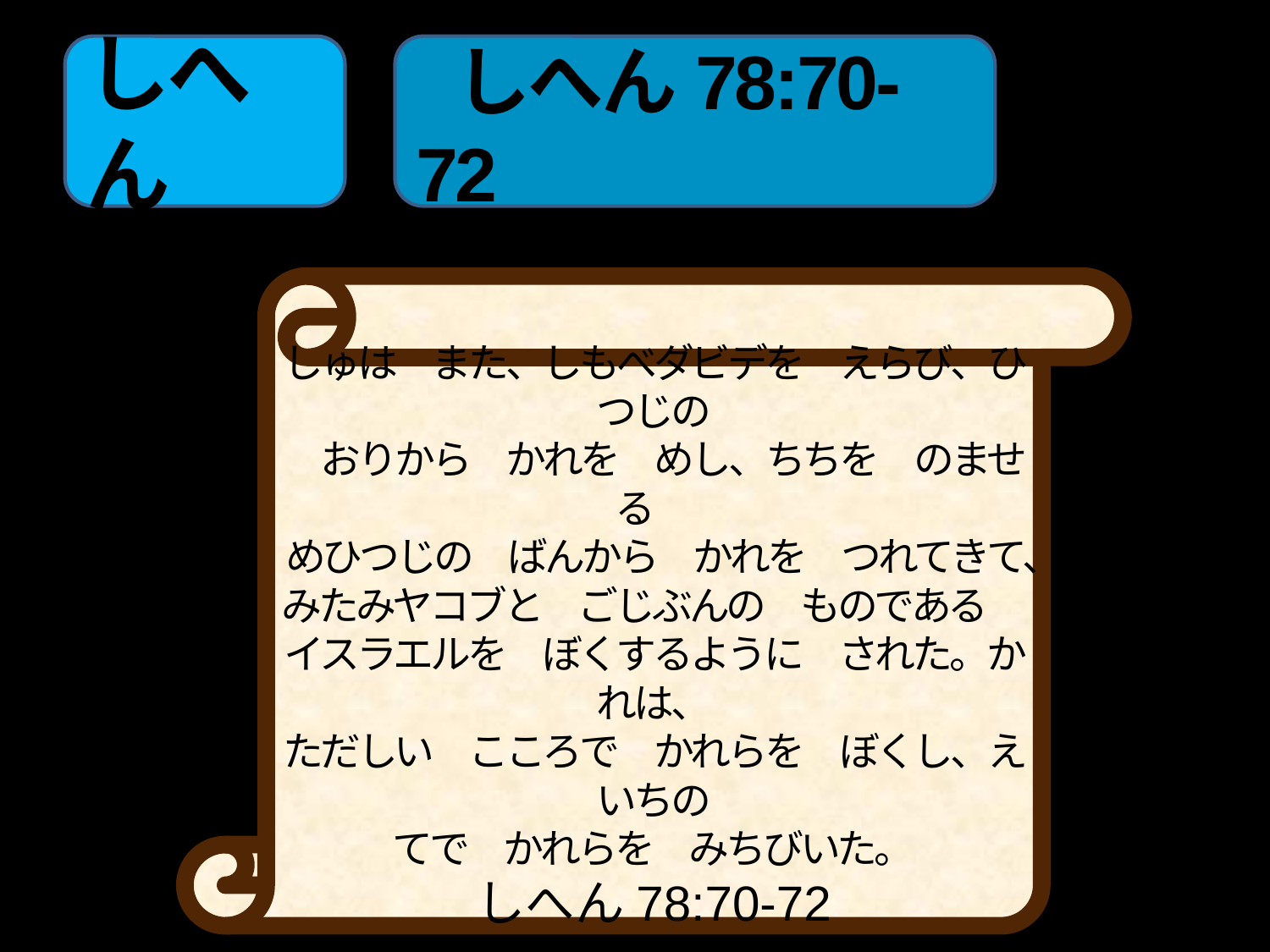

しへん
 しへん78:70-72

しゅは　また、しもべダビデを　えらび、ひつじの
　おりから　かれを　めし、ちちを　のませる
めひつじの　ばんから　かれを　つれてきて、
みたみヤコブと　ごじぶんの　ものである
イスラエルを　ぼくするように　された。かれは、
ただしい　こころで　かれらを　ぼくし、えいちの
てで　かれらを　みちびいた。
しへん78:70-72